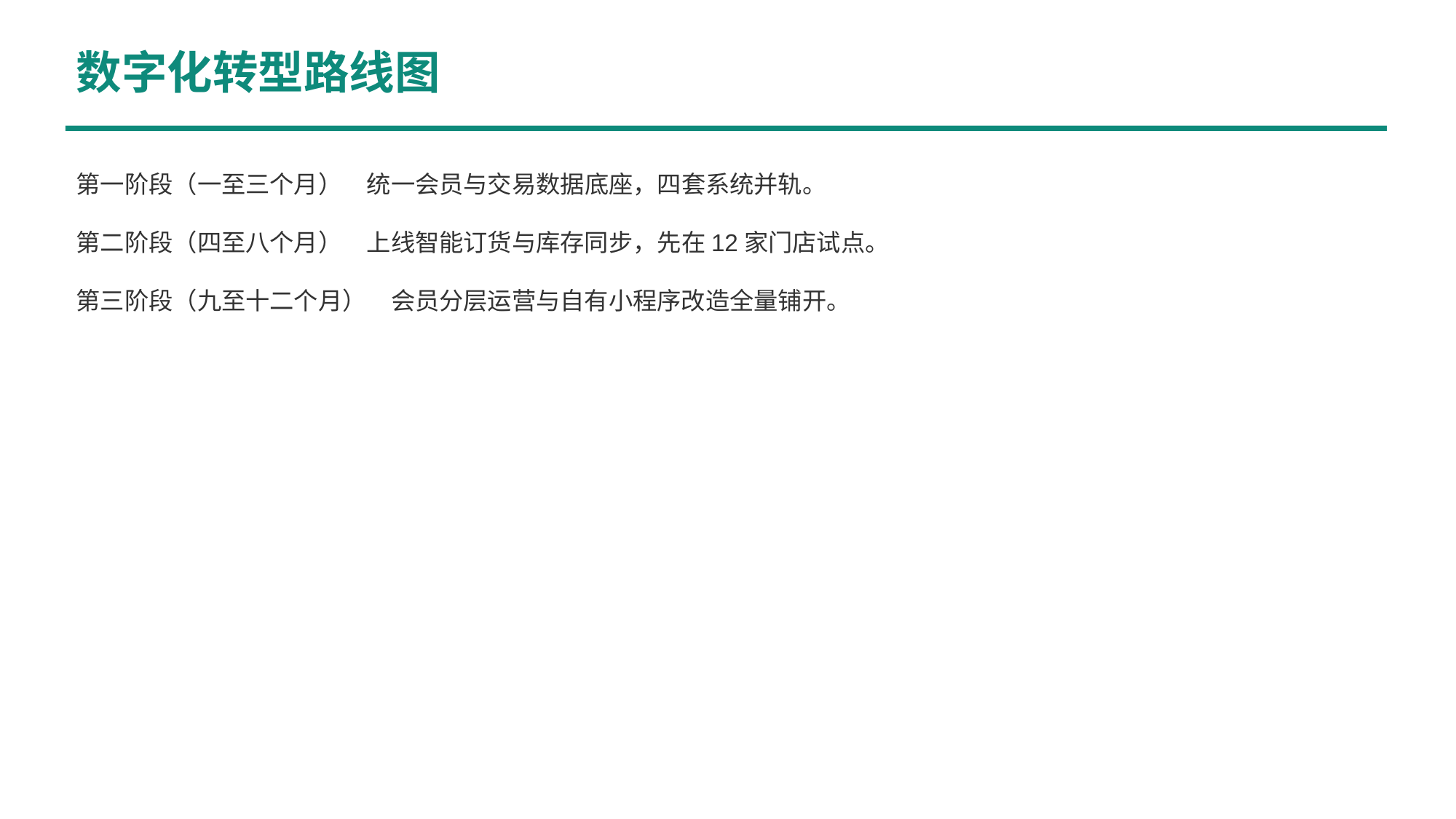

数字化转型路线图

第一阶段（一至三个月）　统一会员与交易数据底座，四套系统并轨。

第二阶段（四至八个月）　上线智能订货与库存同步，先在12家门店试点。

第三阶段（九至十二个月）　会员分层运营与自有小程序改造全量铺开。